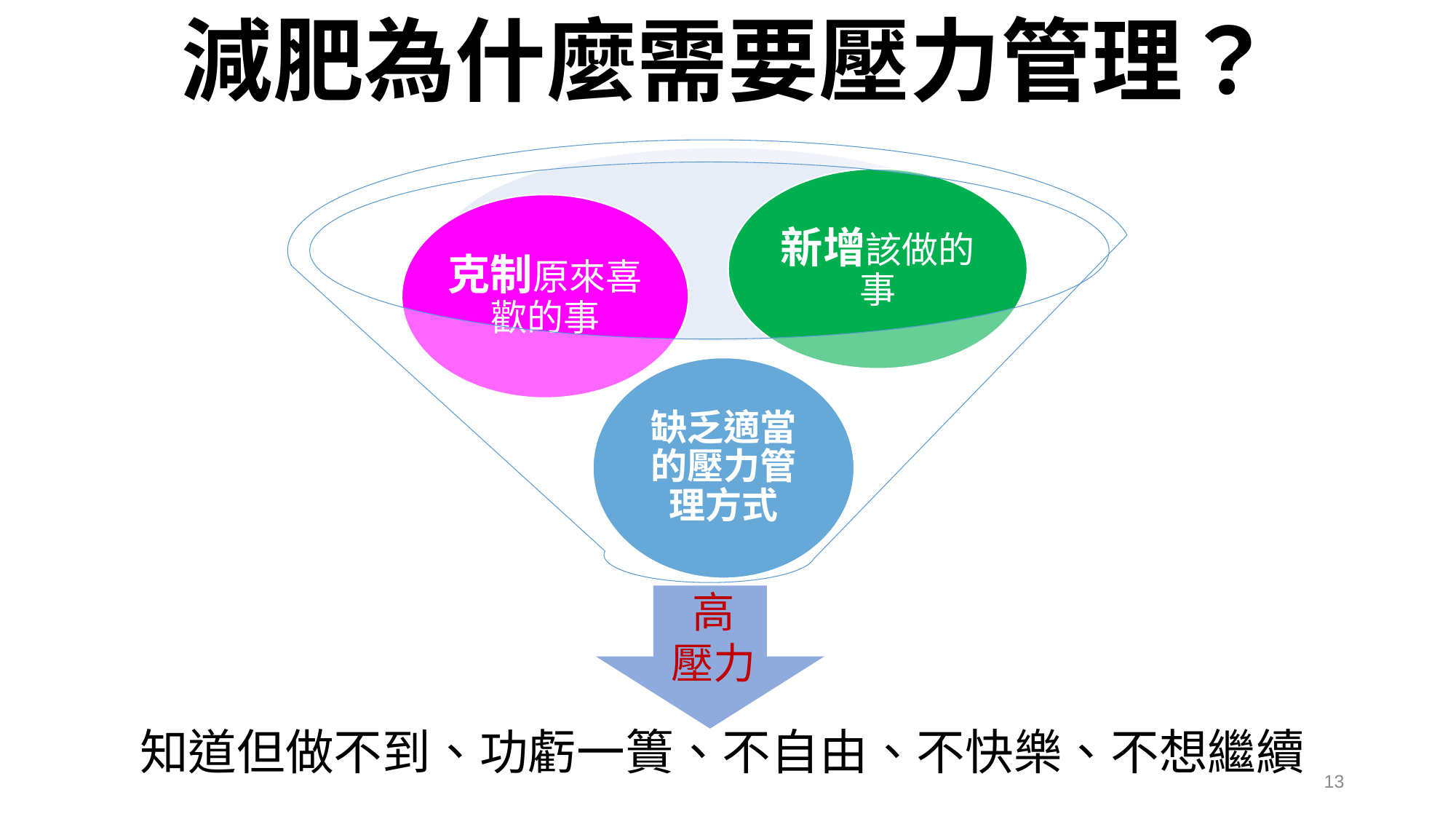

# 減肥為什麼需要壓力管理？
知道但做不到、功虧一簣、不自由、不快樂、不想繼續
缺乏適當的壓力管理方式
克制原來喜歡的事
新增該做的事
高
壓力
13